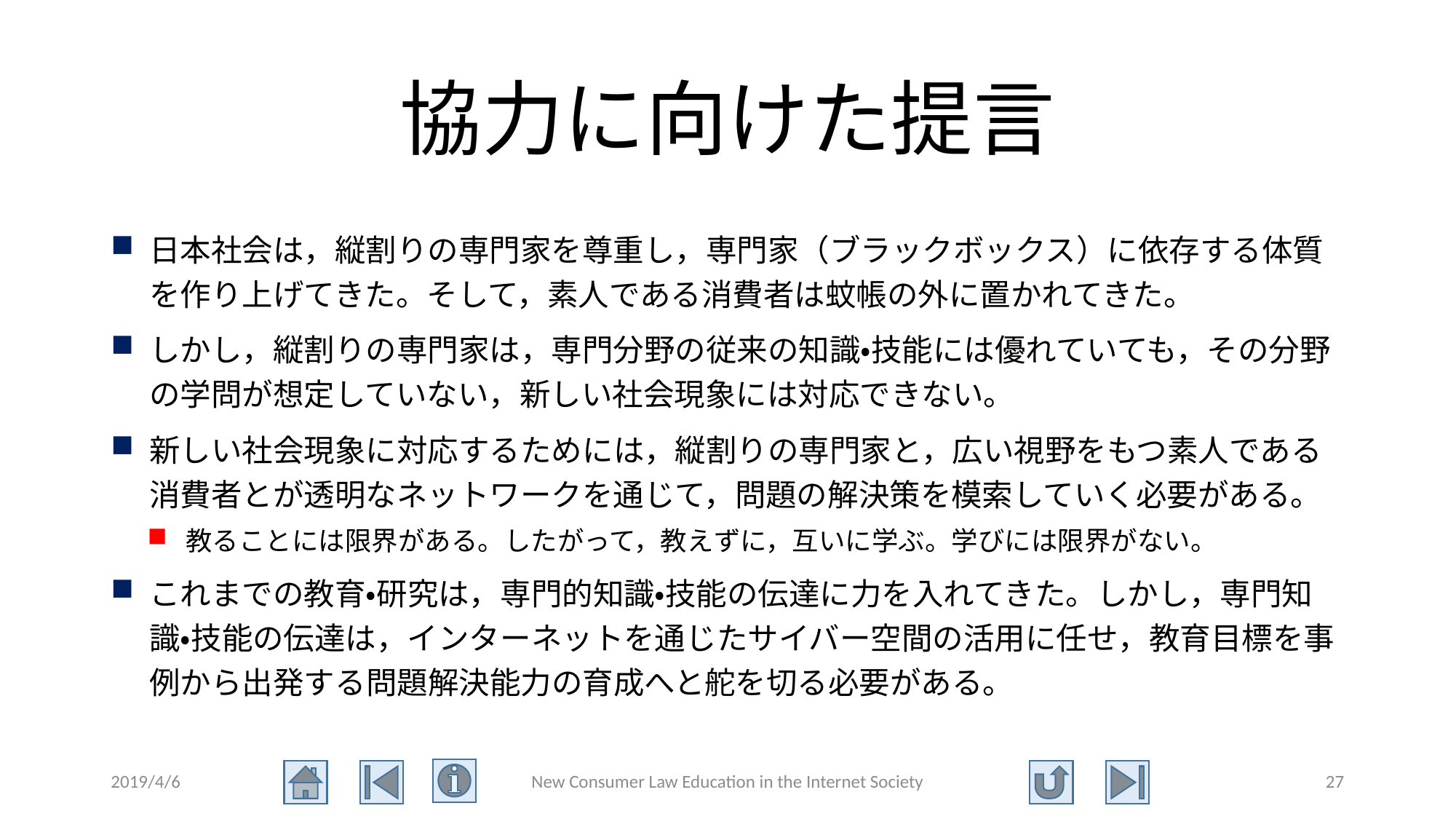

# 協力に向けた提言
日本社会は，縦割りの専門家を尊重し，専門家（ブラックボックス）に依存する体質を作り上げてきた。そして，素人である消費者は蚊帳の外に置かれてきた。
しかし，縦割りの専門家は，専門分野の従来の知識・技能には優れていても，その分野の学問が想定していない，新しい社会現象には対応できない。
新しい社会現象に対応するためには，縦割りの専門家と，広い視野をもつ素人である消費者とが透明なネットワークを通じて，問題の解決策を模索していく必要がある。
教ることには限界がある。したがって，教えずに，互いに学ぶ。学びには限界がない。
これまでの教育・研究は，専門的知識・技能の伝達に力を入れてきた。しかし，専門知識・技能の伝達は，インターネットを通じたサイバー空間の活用に任せ，教育目標を事例から出発する問題解決能力の育成へと舵を切る必要がある。
2019/4/6
New Consumer Law Education in the Internet Society
27